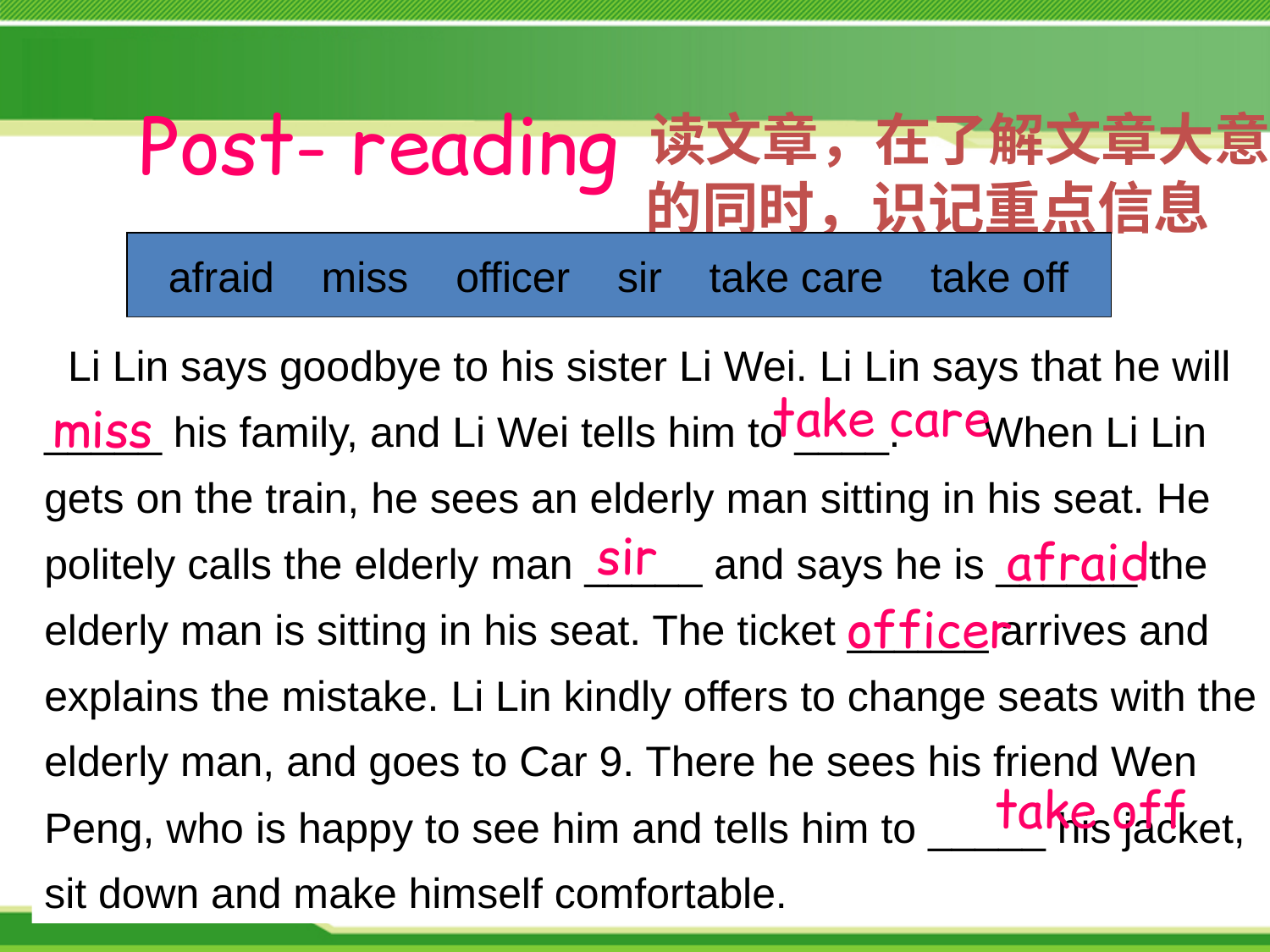

Post- reading
   读文章，在了解文章大意的同时，识记重点信息
assage with the words and expressions in the box.
afraid    miss    officer    sir    take care    take off
  Li Lin says goodbye to his sister Li Wei. Li Lin says that he will _____ his family, and Li Wei tells him to ____.       When Li Lin gets on the train, he sees an elderly man sitting in his seat. He politely calls the elderly man _____ and says he is ______ the elderly man is sitting in his seat. The ticket ______ arrives and explains the mistake. Li Lin kindly offers to change seats with the elderly man, and goes to Car 9. There he sees his friend Wen Peng, who is happy to see him and tells him to _____ his jacket, sit down and make himself comfortable.
 take care
 miss
 afraid
  sir
 officer
 take off